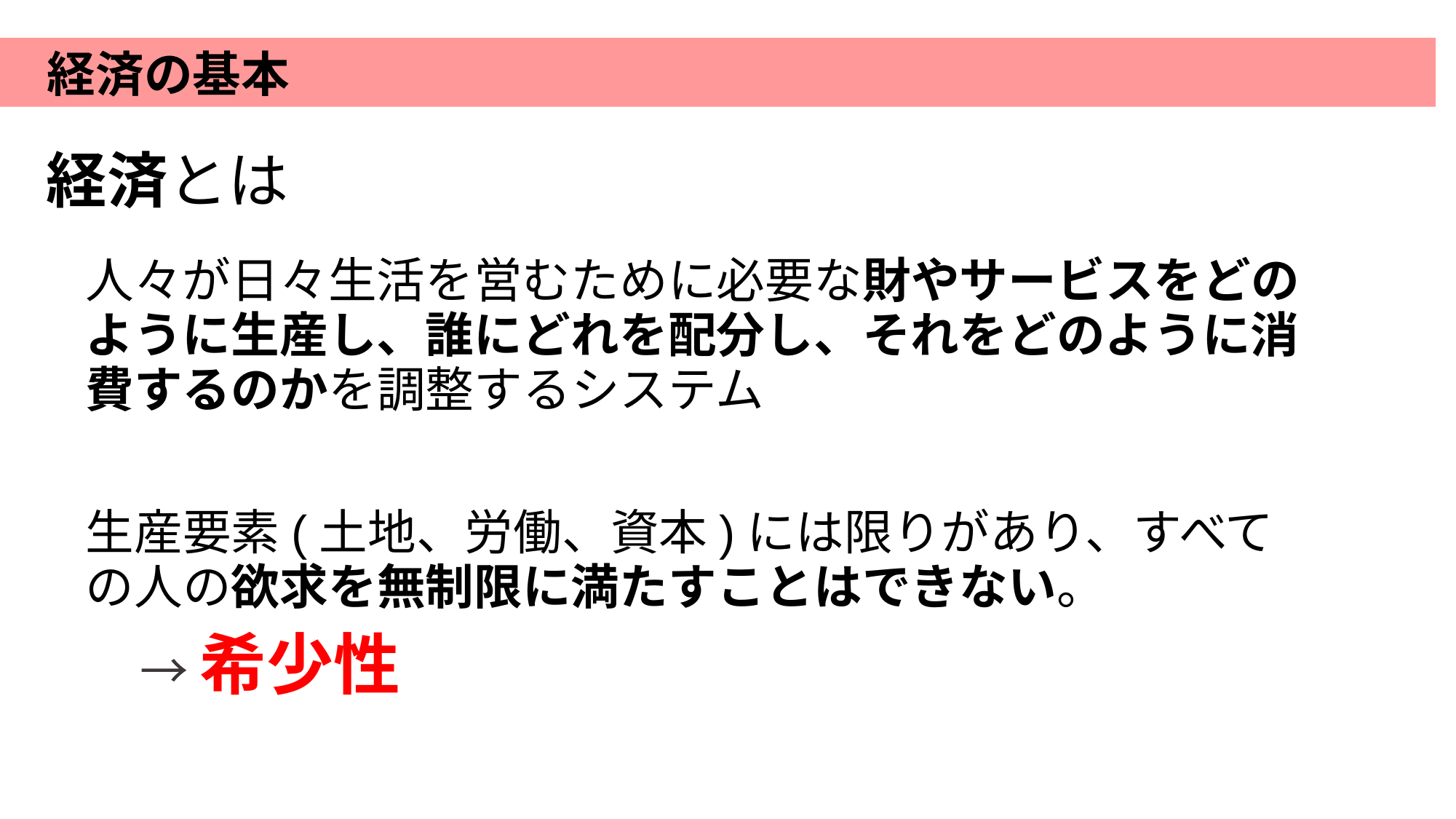

経済の基本
経済とは
人々が日々生活を営むために必要な財やサービスをどのように生産し、誰にどれを配分し、それをどのように消費するのかを調整するシステム
生産要素(土地、労働、資本)には限りがあり、すべての人の欲求を無制限に満たすことはできない。
→希少性